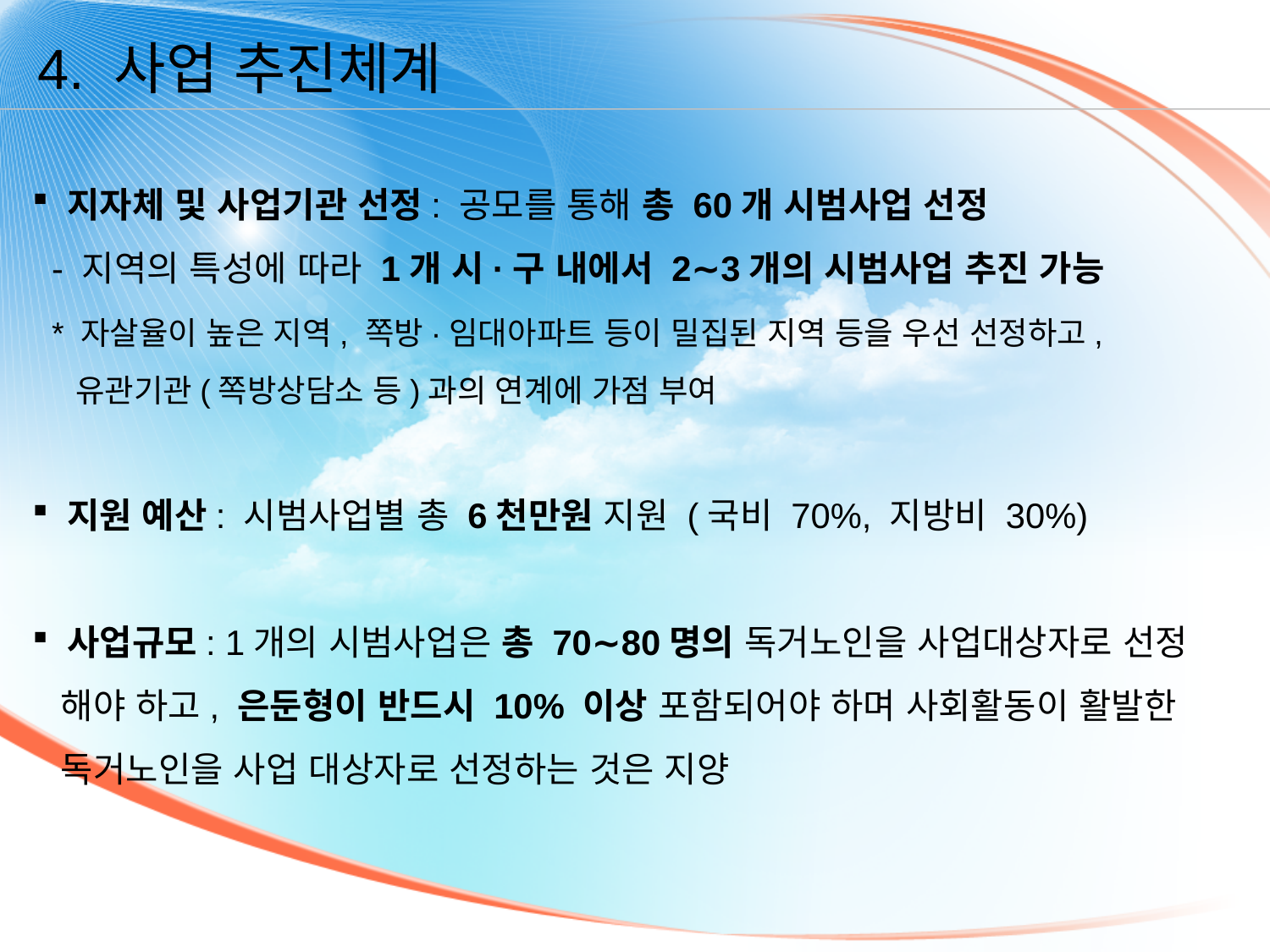

4. 사업 추진체계

 지자체 및 사업기관 선정: 공모를 통해 총 60개 시범사업 선정
  - 지역의 특성에 따라 1개 시·구 내에서 2∼3개의 시범사업 추진 가능
  * 자살율이 높은 지역, 쪽방·임대아파트 등이 밀집된 지역 등을 우선 선정하고,
    유관기관(쪽방상담소 등)과의 연계에 가점 부여

 지원 예산: 시범사업별 총 6천만원 지원 (국비 70%, 지방비 30%)

 사업규모: 1개의 시범사업은 총 70∼80명의 독거노인을 사업대상자로 선정
  해야 하고, 은둔형이 반드시 10% 이상 포함되어야 하며 사회활동이 활발한
  독거노인을 사업 대상자로 선정하는 것은 지양